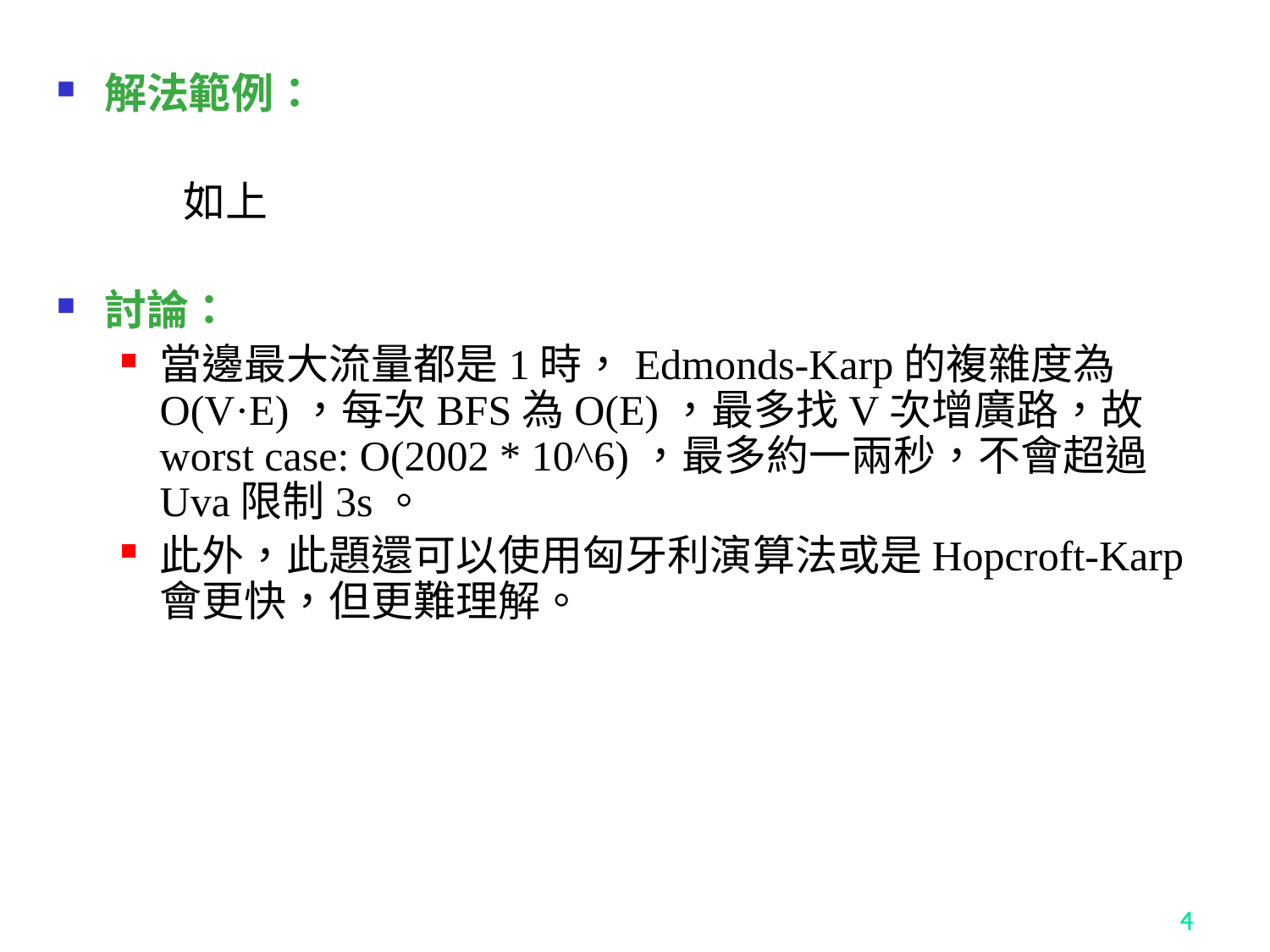

解法範例：

	如上

討論：
當邊最大流量都是1時，Edmonds-Karp的複雜度為O(V·E)，每次BFS為O(E)，最多找V次增廣路，故worst case: O(2002 * 10^6)，最多約一兩秒，不會超過Uva限制3s。
此外，此題還可以使用匈牙利演算法或是Hopcroft-Karp會更快，但更難理解。

4